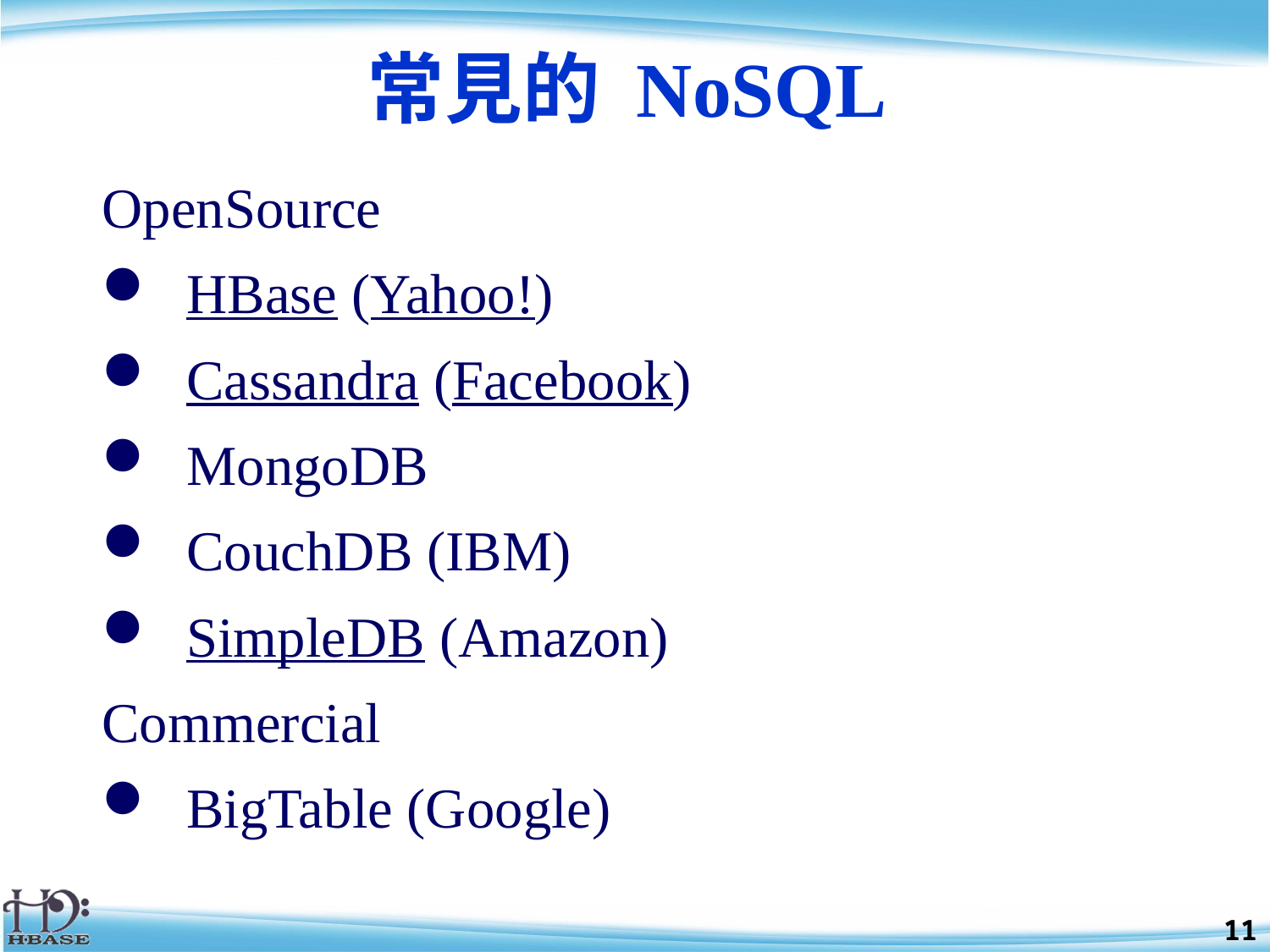

# 常見的 NoSQL
OpenSource
HBase (Yahoo!)
Cassandra (Facebook)
MongoDB
CouchDB (IBM)
SimpleDB (Amazon)
Commercial
BigTable (Google)
11